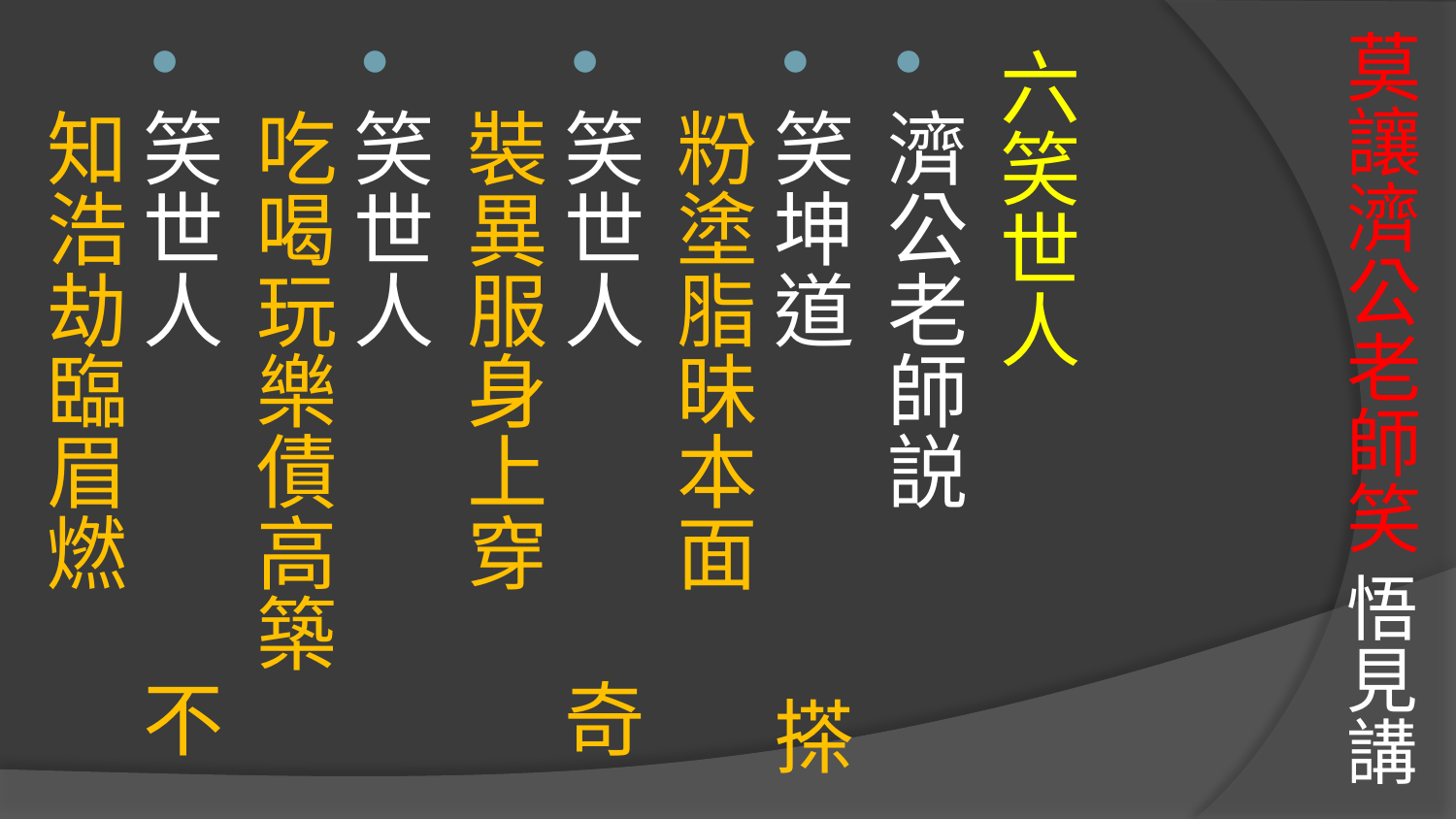

# 莫讓濟公老師笑 悟見講
六笑世人
濟公老師説
笑坤道                   搽粉塗脂昧本面
笑世人                  奇裝異服身上穿
笑世人                     吃喝玩樂債高築
笑世人                  不知浩劫臨眉燃